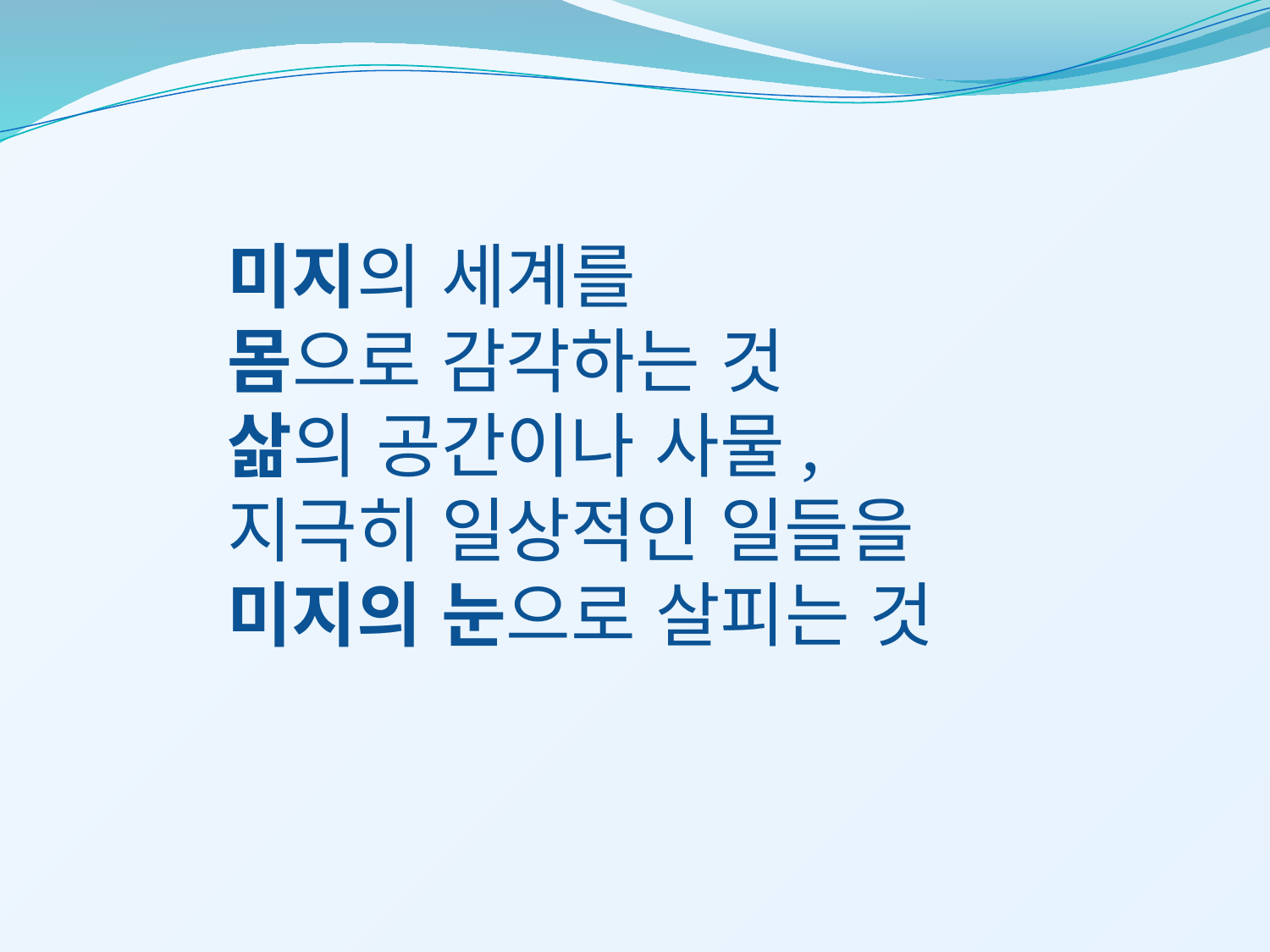

미지의 세계를
몸으로 감각하는 것
삶의 공간이나 사물,
지극히 일상적인 일들을
미지의 눈으로 살피는 것